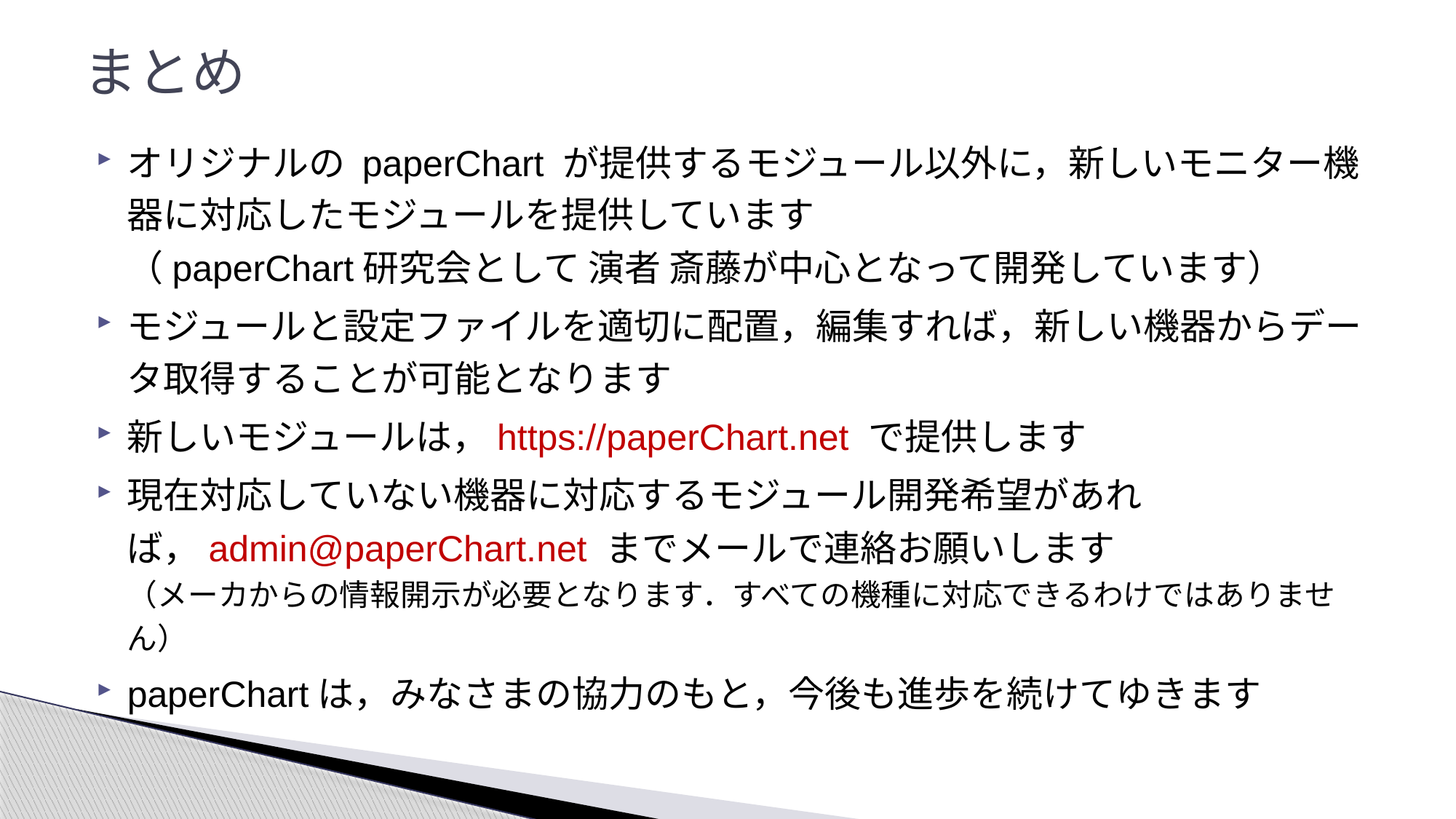

# まとめ
オリジナルの paperChart が提供するモジュール以外に，新しいモニター機器に対応したモジュールを提供しています
（paperChart研究会として 演者 斎藤が中心となって開発しています）
モジュールと設定ファイルを適切に配置，編集すれば，新しい機器からデータ取得することが可能となります
新しいモジュールは，https://paperChart.net で提供します
現在対応していない機器に対応するモジュール開発希望があれば，admin@paperChart.net までメールで連絡お願いします
（メーカからの情報開示が必要となります．すべての機種に対応できるわけではありません）
paperChartは，みなさまの協力のもと，今後も進歩を続けてゆきます